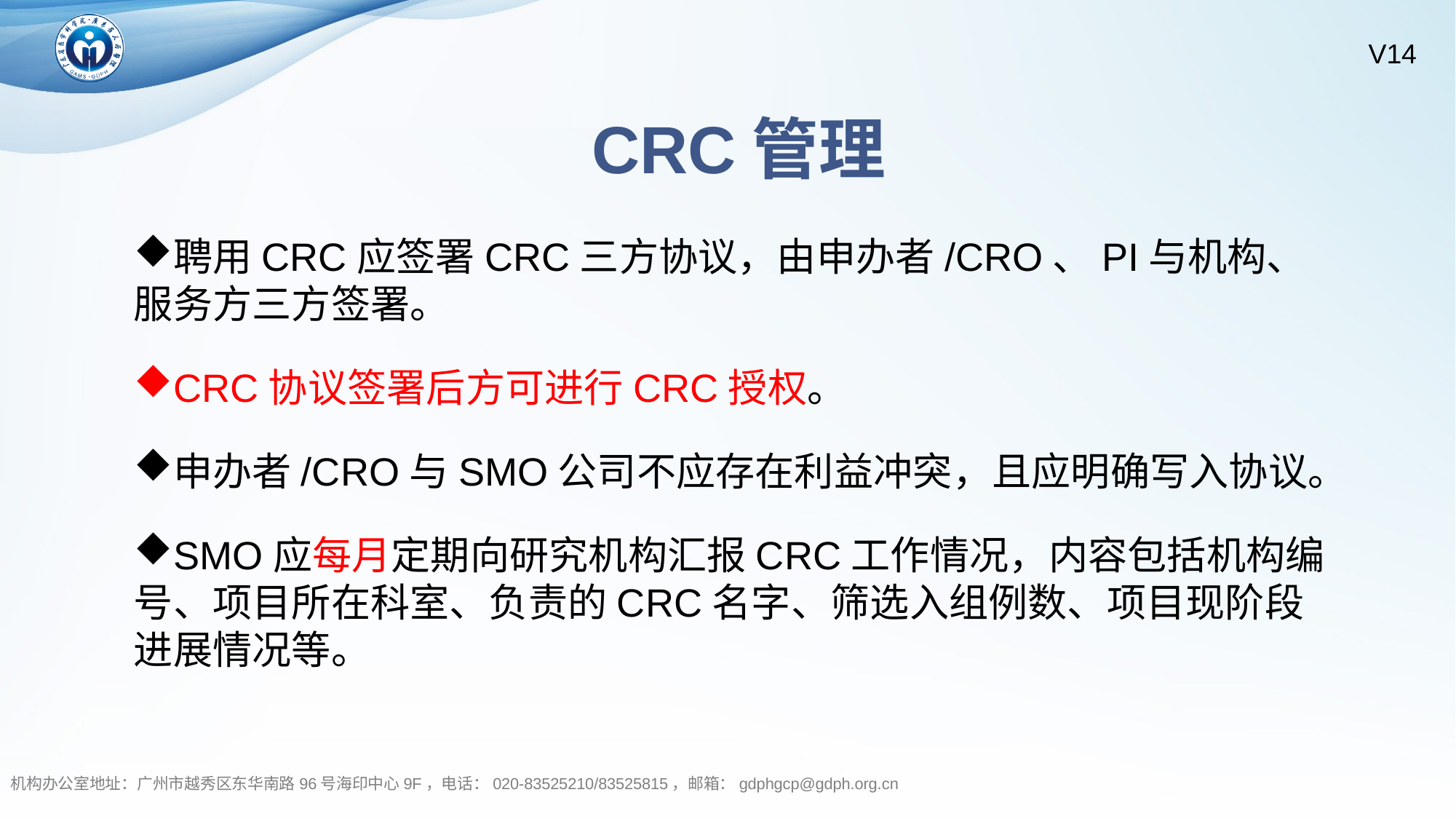

CRC管理
聘用CRC应签署CRC三方协议，由申办者/CRO、PI与机构、服务方三方签署。
CRC协议签署后方可进行CRC授权。
申办者/CRO与SMO公司不应存在利益冲突，且应明确写入协议。
SMO应每月定期向研究机构汇报CRC工作情况，内容包括机构编号、项目所在科室、负责的CRC名字、筛选入组例数、项目现阶段进展情况等。
机构办公室地址：广州市越秀区东华南路96号海印中心9F，电话：020-83525210/83525815，邮箱：gdphgcp@gdph.org.cn
41